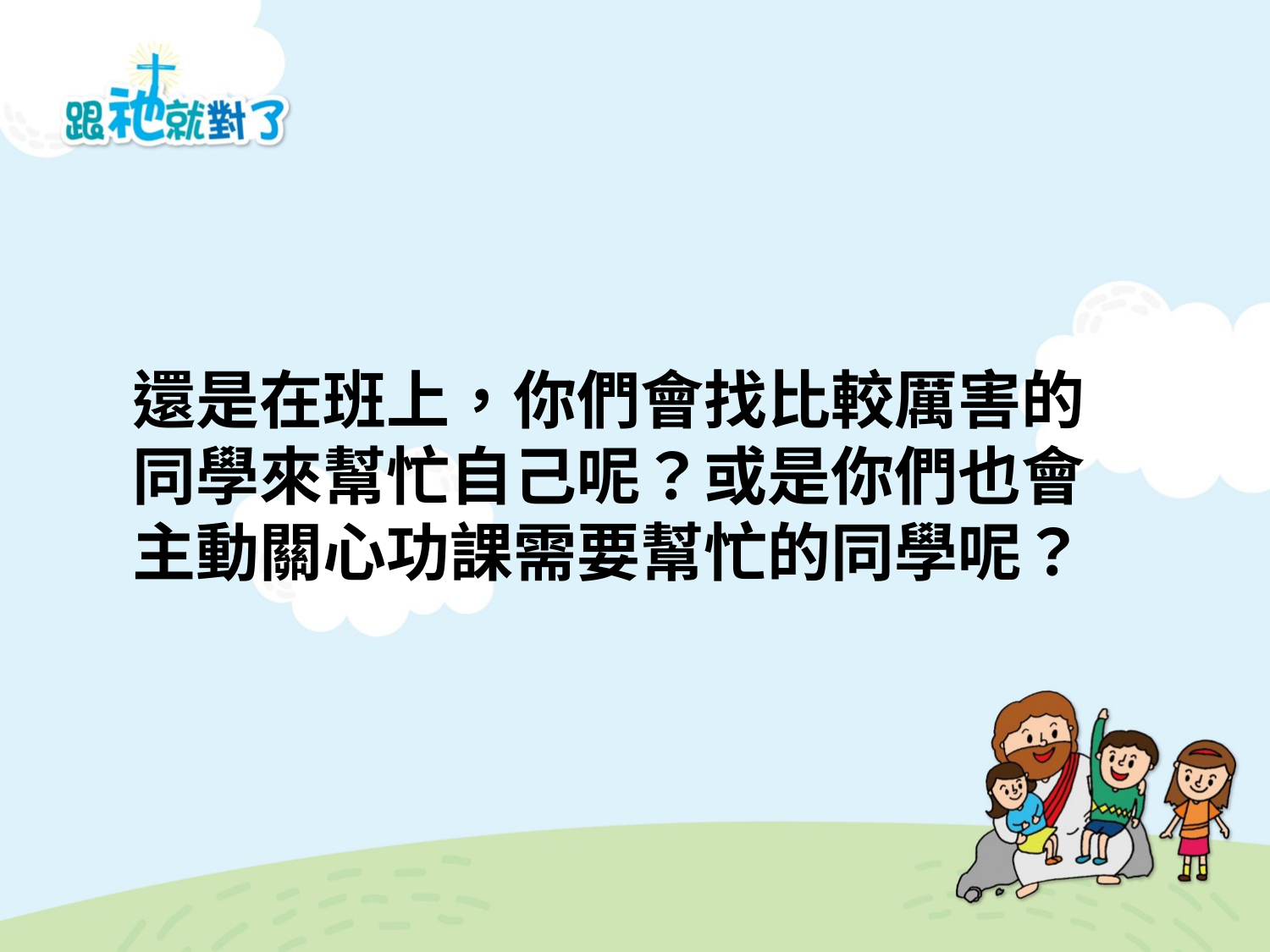

還是在班上，你們會找比較厲害的同學來幫忙自己呢？或是你們也會主動關心功課需要幫忙的同學呢？